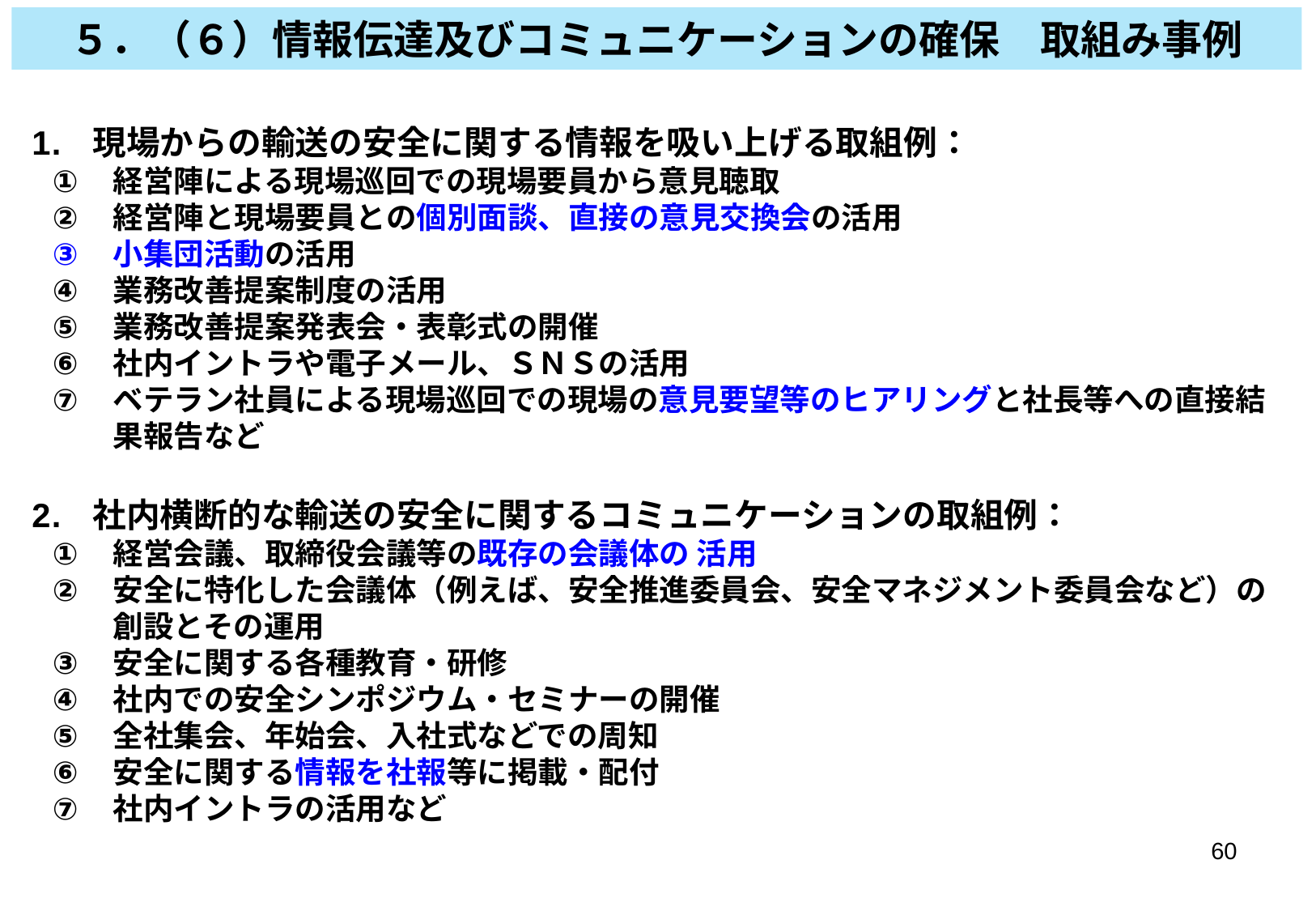

５．（６）情報伝達及びコミュニケーションの確保　取組み事例
現場からの輸送の安全に関する情報を吸い上げる取組例：
経営陣による現場巡回での現場要員から意見聴取
経営陣と現場要員との個別面談、直接の意見交換会の活用
小集団活動の活用
業務改善提案制度の活用
業務改善提案発表会・表彰式の開催
社内イントラや電子メール、ＳＮＳの活用
ベテラン社員による現場巡回での現場の意見要望等のヒアリングと社長等への直接結果報告など

社内横断的な輸送の安全に関するコミュニケーションの取組例：
経営会議、取締役会議等の既存の会議体の 活用
安全に特化した会議体（例えば、安全推進委員会、安全マネジメント委員会など）の創設とその運用
安全に関する各種教育・研修
社内での安全シンポジウム・セミナーの開催
全社集会、年始会、入社式などでの周知
安全に関する情報を社報等に掲載・配付
社内イントラの活用など
60